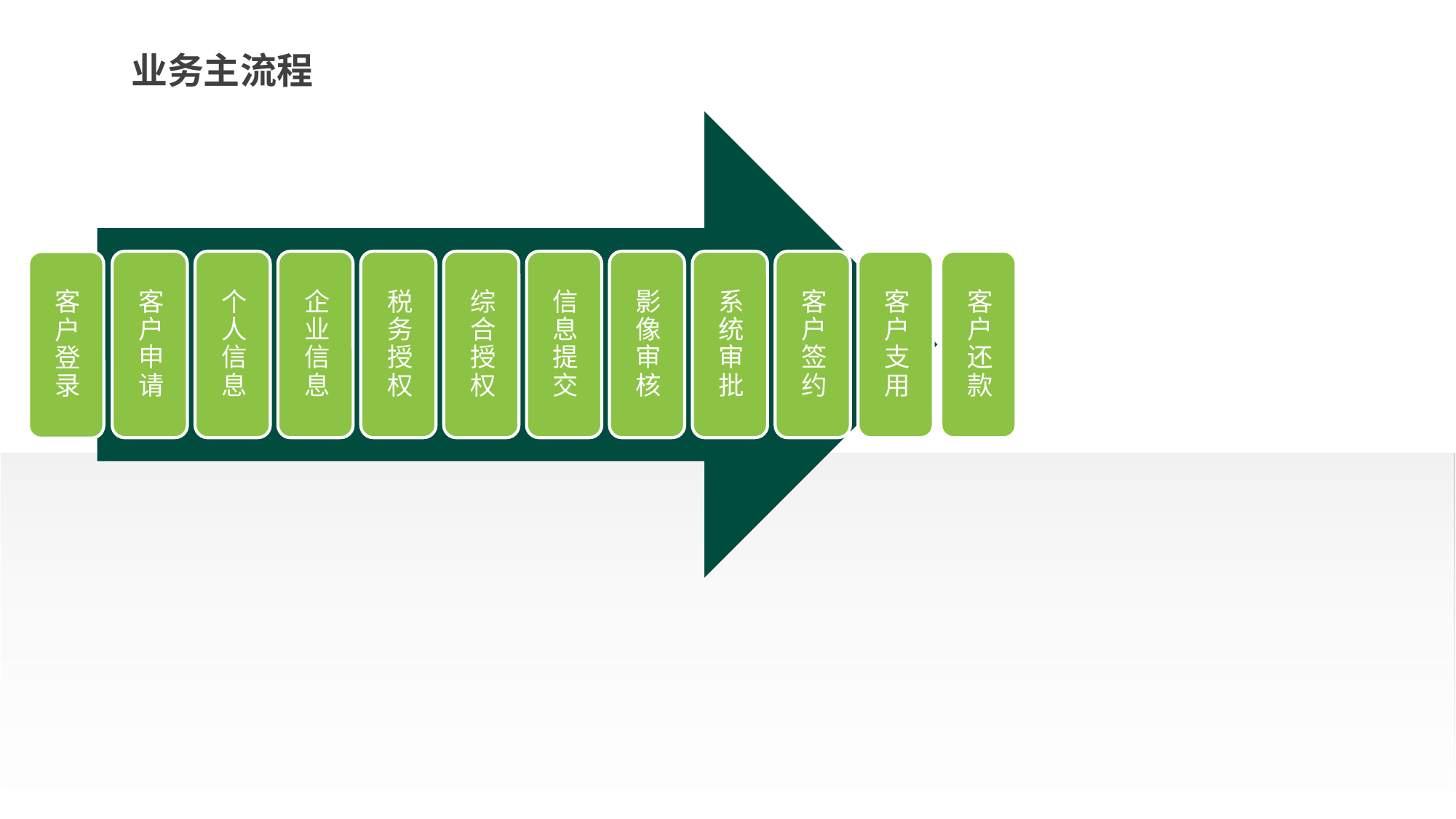

业务主流程
客户登录
客户申请
个人信息
企业信息
税务授权
综合授权
信息提交
影像审核
系统审批
客户签约
客户支用
客户还款